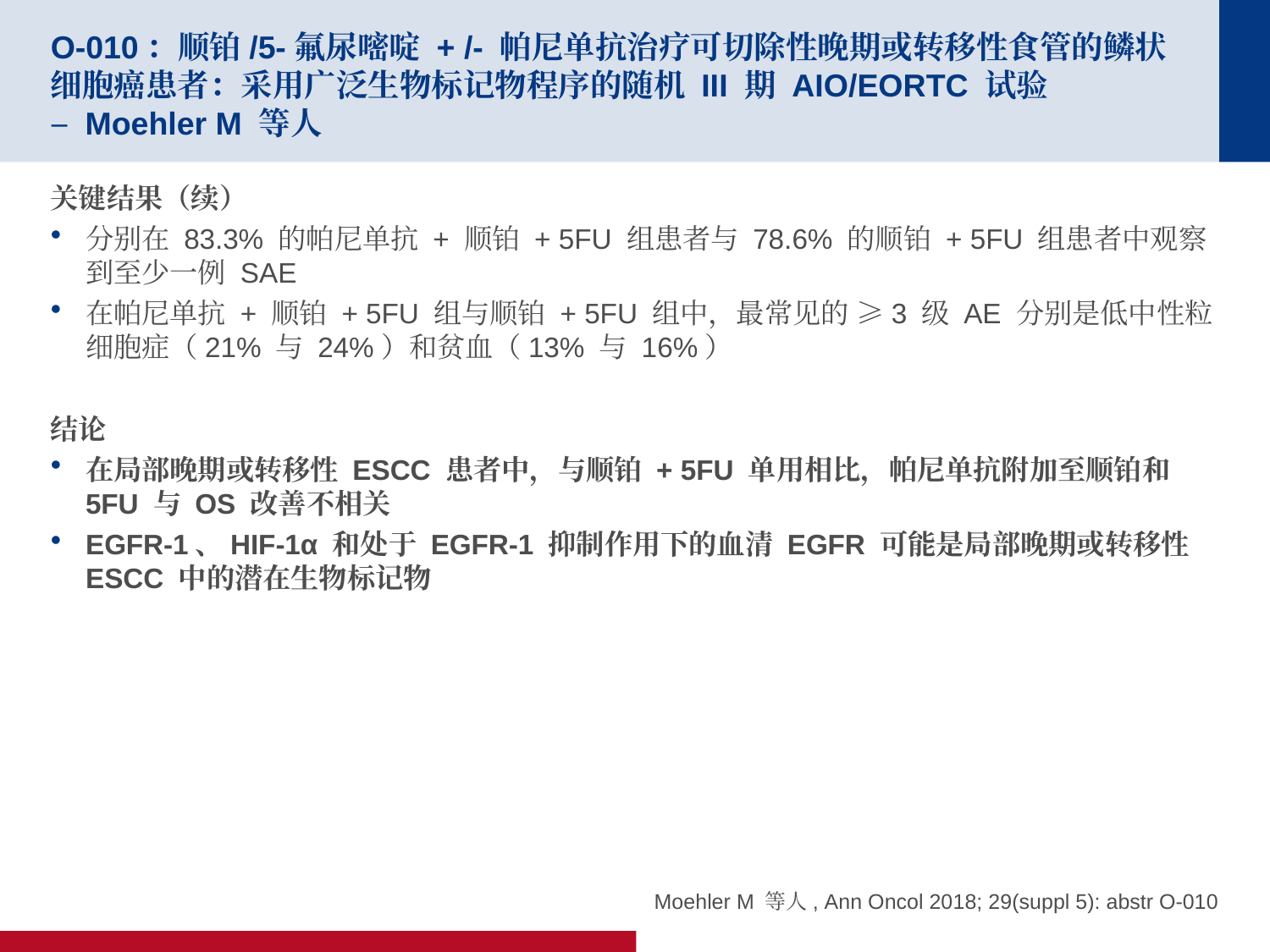

# O-010：顺铂/5-氟尿嘧啶 + /- 帕尼单抗治疗可切除性晚期或转移性食管的鳞状细胞癌患者：采用广泛生物标记物程序的随机 III 期 AIO/EORTC 试验 – Moehler M 等人
关键结果（续）
分别在 83.3% 的帕尼单抗 + 顺铂 + 5FU 组患者与 78.6% 的顺铂 + 5FU 组患者中观察到至少一例 SAE
在帕尼单抗 + 顺铂 + 5FU 组与顺铂 + 5FU 组中，最常见的 ≥3 级 AE 分别是低中性粒细胞症（21% 与 24%）和贫血（13% 与 16%）

结论
在局部晚期或转移性 ESCC 患者中，与顺铂 + 5FU 单用相比，帕尼单抗附加至顺铂和 5FU 与 OS 改善不相关
EGFR-1、HIF-1α 和处于 EGFR-1 抑制作用下的血清 EGFR 可能是局部晚期或转移性 ESCC 中的潜在生物标记物
Moehler M 等人, Ann Oncol 2018; 29(suppl 5): abstr O-010